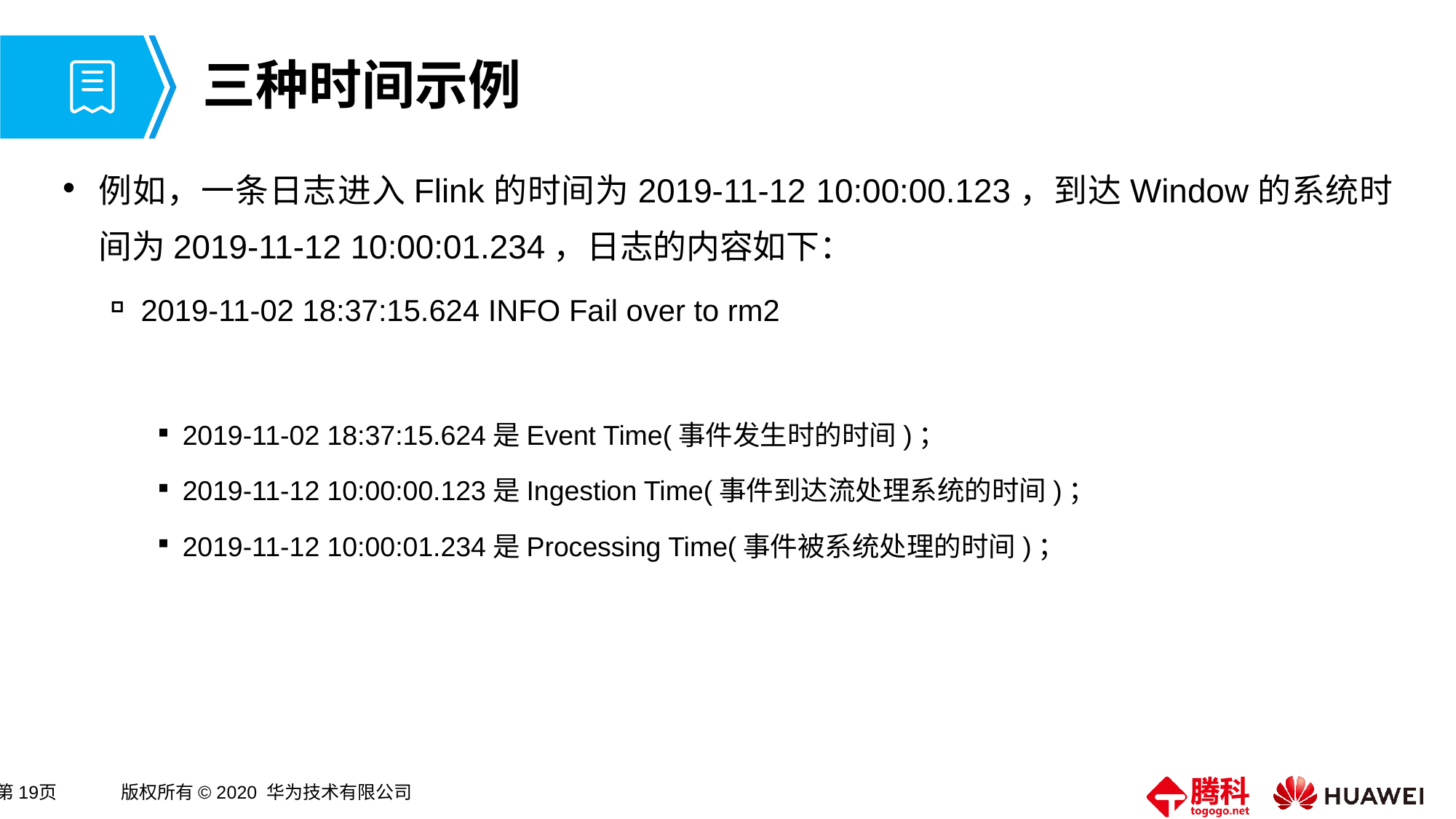

# 三种时间示例
例如，一条日志进入Flink的时间为2019-11-12 10:00:00.123，到达Window的系统时间为2019-11-12 10:00:01.234，日志的内容如下：
2019-11-02 18:37:15.624 INFO Fail over to rm2

2019-11-02 18:37:15.624是Event Time(事件发生时的时间)；
2019-11-12 10:00:00.123是Ingestion Time(事件到达流处理系统的时间)；
2019-11-12 10:00:01.234是Processing Time(事件被系统处理的时间)；